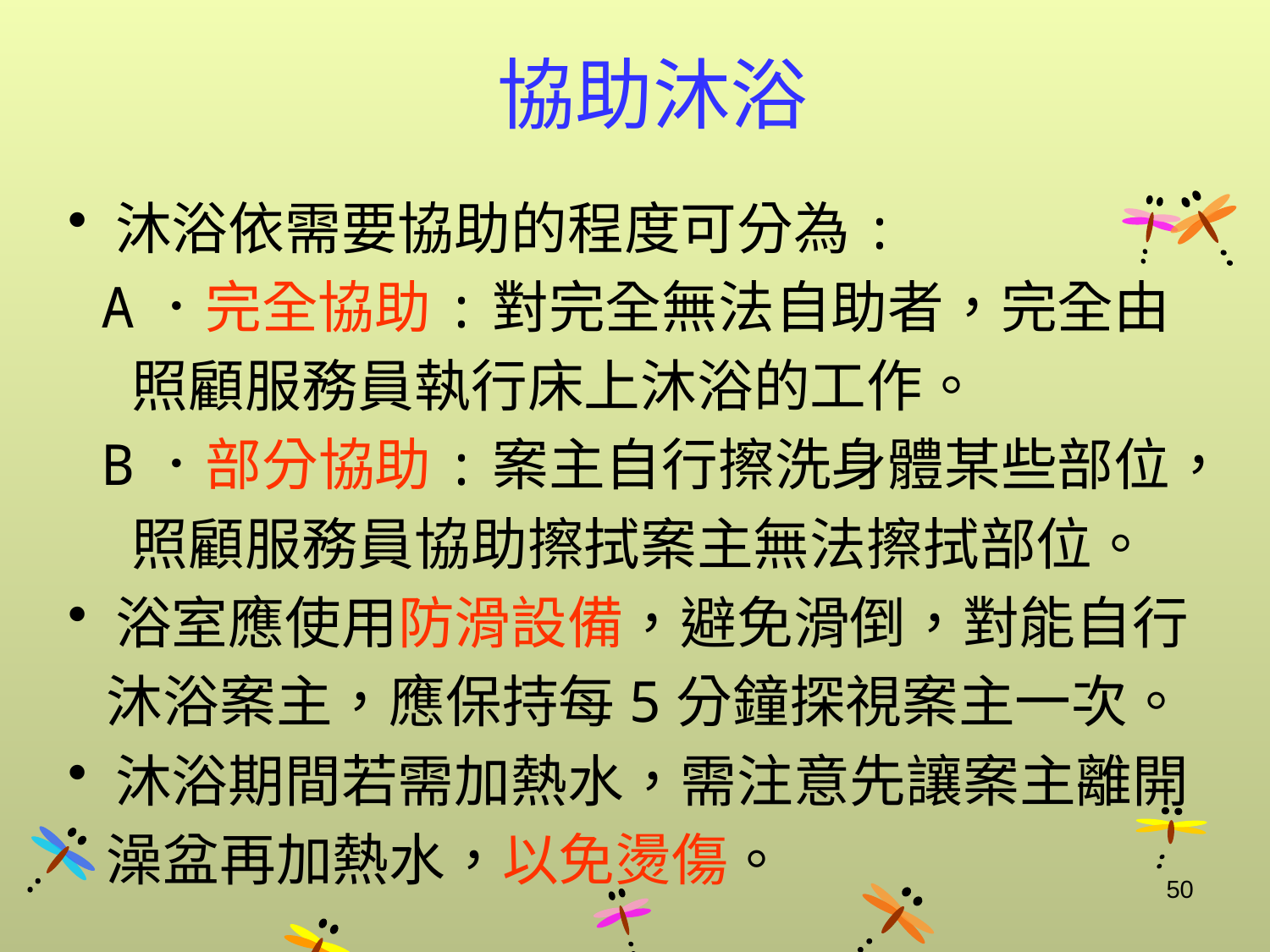

# 協助沐浴
沐浴依需要協助的程度可分為:
 A．完全協助:對完全無法自助者，完全由
    照顧服務員執行床上沐浴的工作。
 B．部分協助:案主自行擦洗身體某些部位，
    照顧服務員協助擦拭案主無法擦拭部位。
浴室應使用防滑設備，避免滑倒，對能自行
  沐浴案主，應保持每5分鐘探視案主一次。
沐浴期間若需加熱水，需注意先讓案主離開
  澡盆再加熱水，以免燙傷。

50